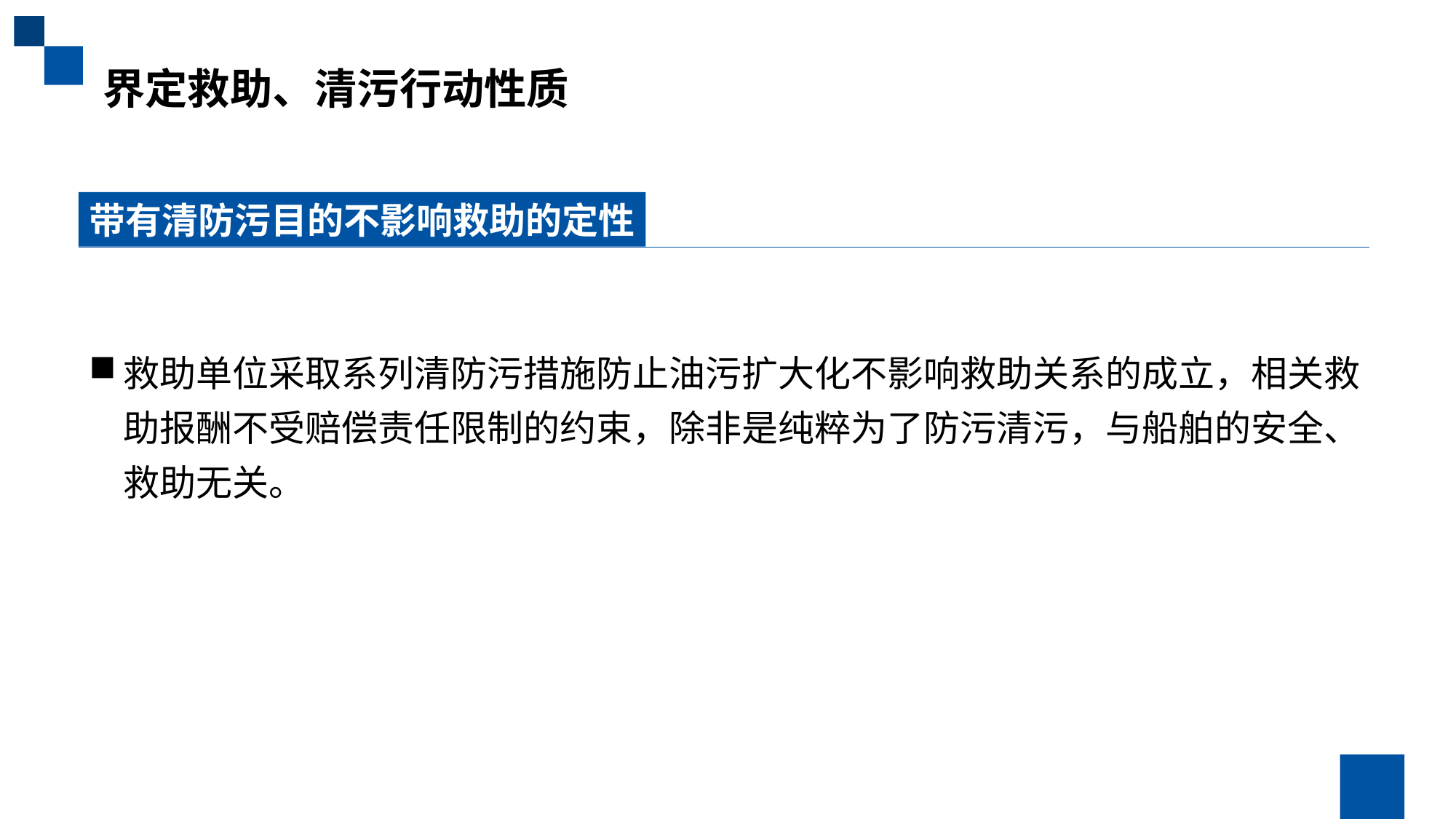

界定救助、清污行动性质
带有清防污目的不影响救助的定性
救助单位采取系列清防污措施防止油污扩大化不影响救助关系的成立，相关救助报酬不受赔偿责任限制的约束，除非是纯粹为了防污清污，与船舶的安全、救助无关。